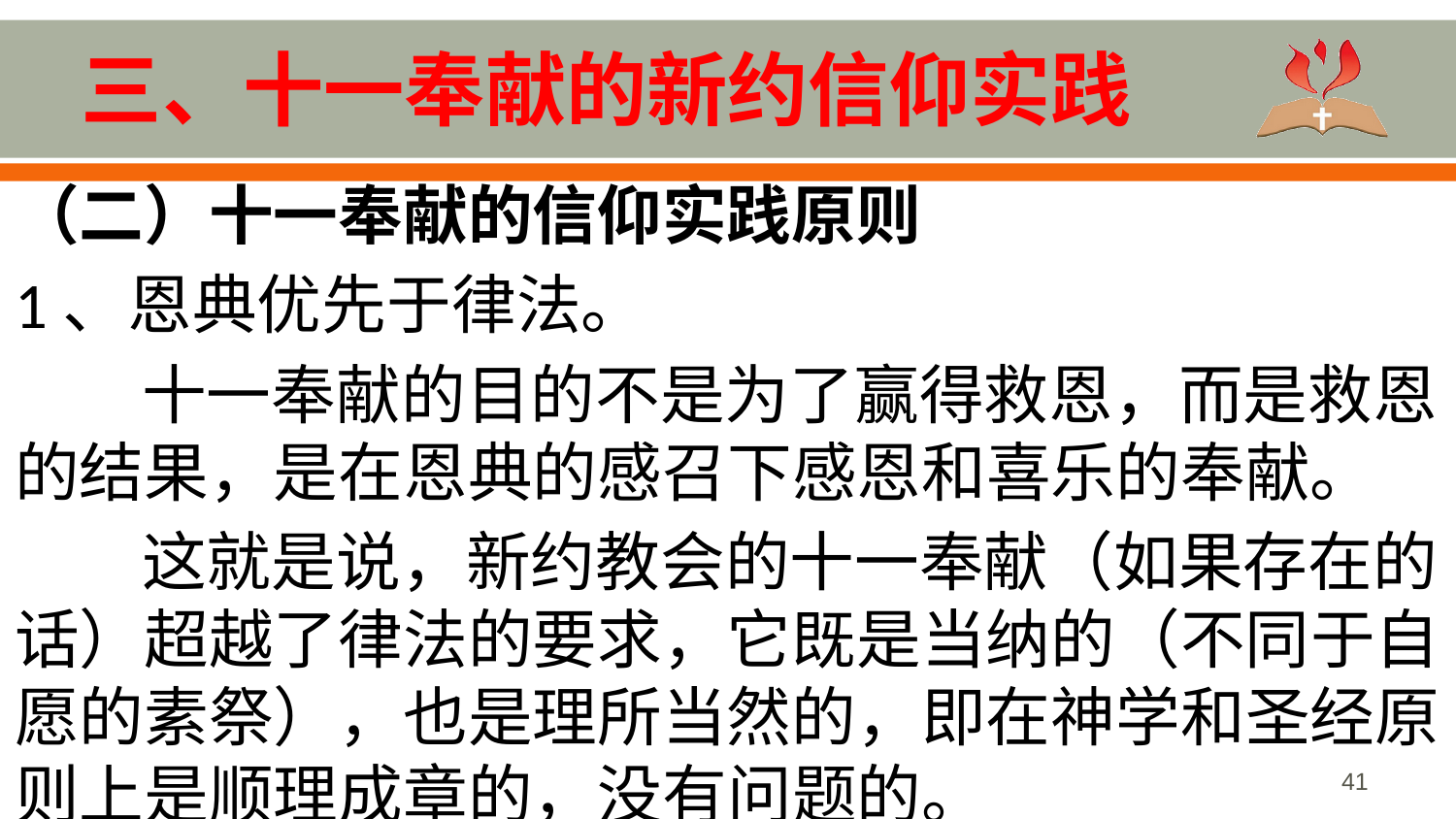

# 三、十一奉献的新约信仰实践
（二）十一奉献的信仰实践原则
1、恩典优先于律法。
十一奉献的目的不是为了赢得救恩，而是救恩的结果，是在恩典的感召下感恩和喜乐的奉献。
这就是说，新约教会的十一奉献（如果存在的话）超越了律法的要求，它既是当纳的（不同于自愿的素祭），也是理所当然的，即在神学和圣经原则上是顺理成章的，没有问题的。

41